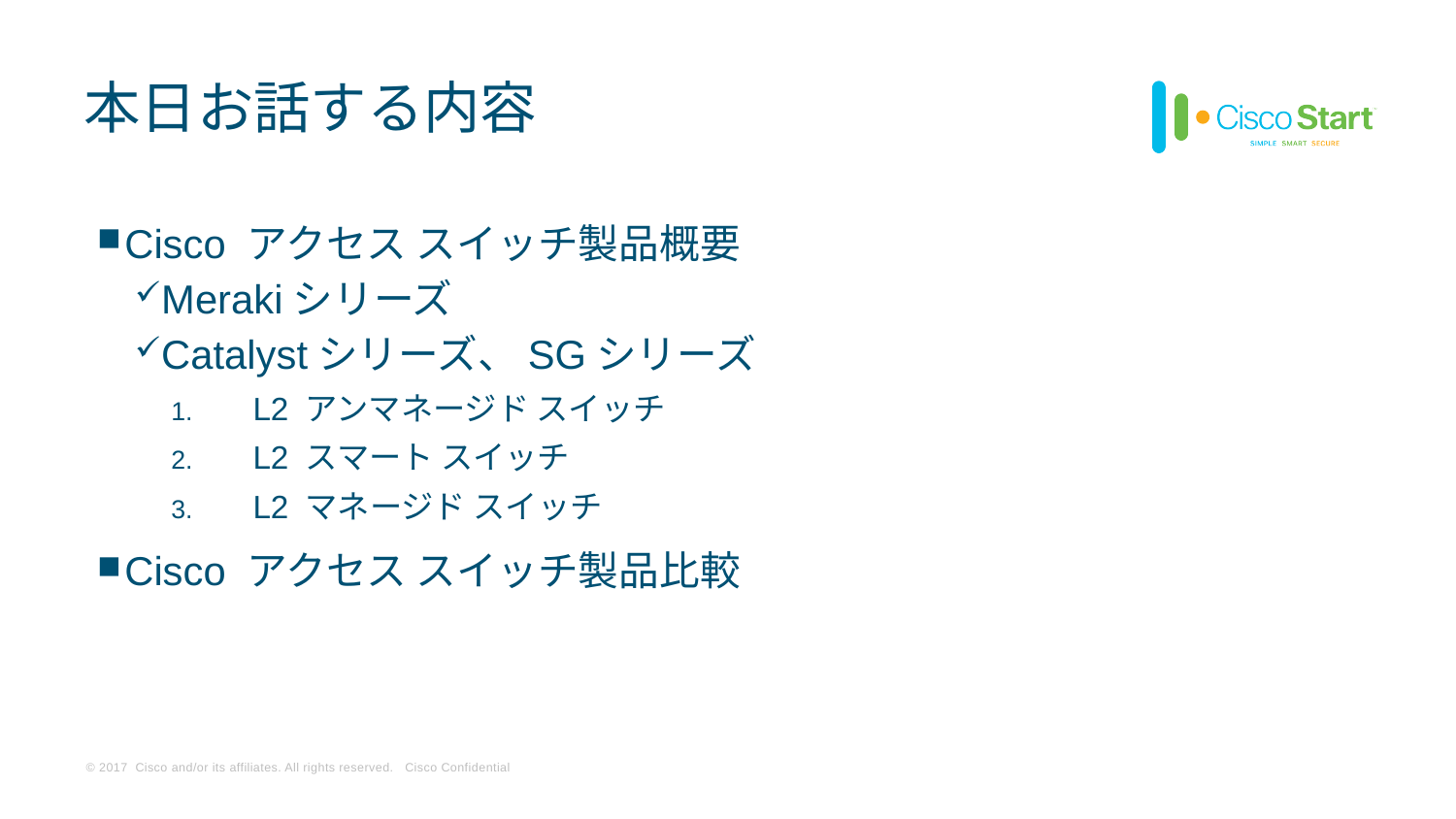

# 本日お話する内容
Cisco アクセス スイッチ製品概要
Merakiシリーズ
Catalystシリーズ、SGシリーズ
L2 アンマネージド スイッチ
L2 スマート スイッチ
L2 マネージド スイッチ
Cisco アクセス スイッチ製品比較